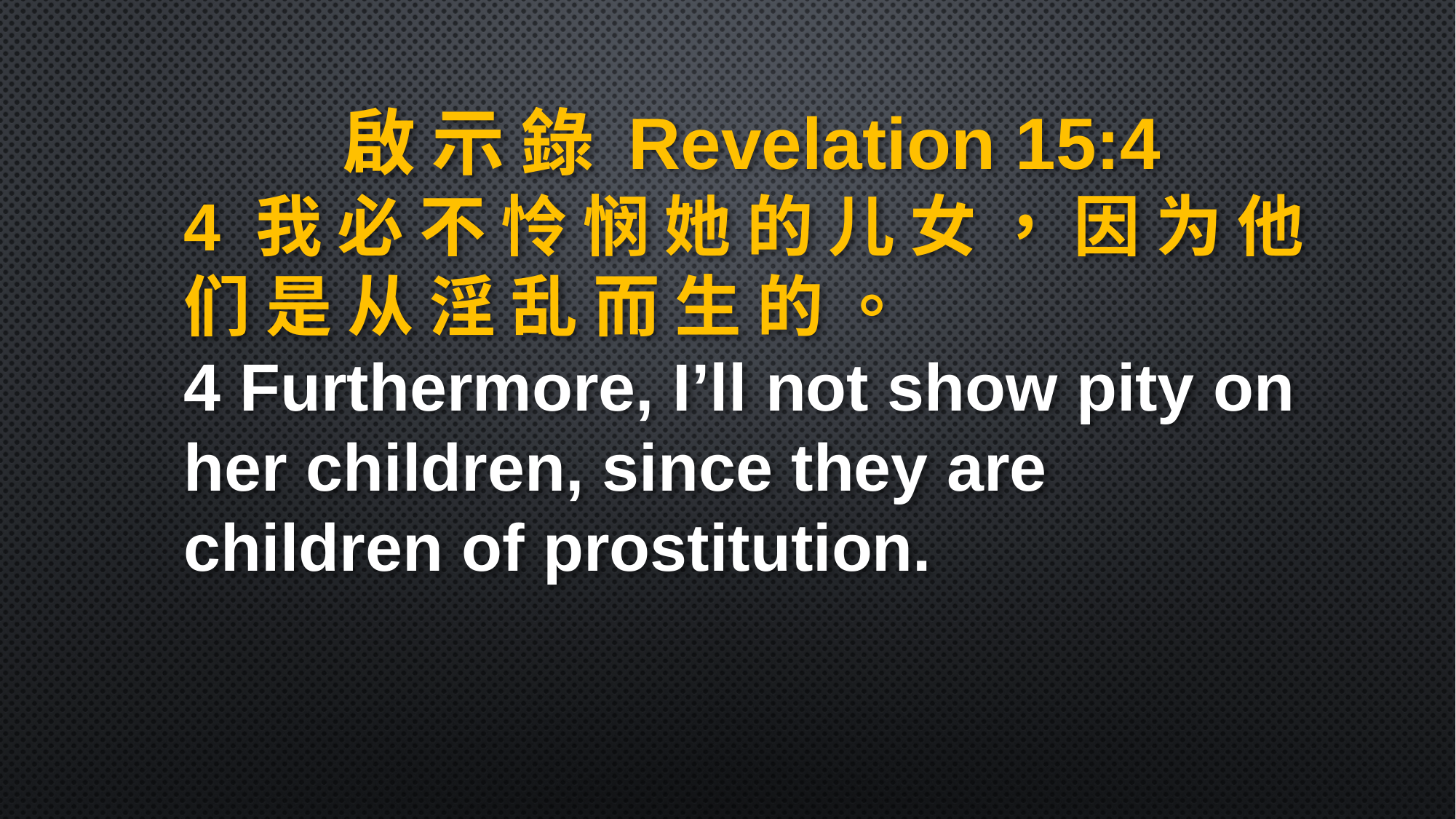

啟 示 錄 Revelation 15:4
4 我 必 不 怜 悯 她 的 儿 女 ， 因 为 他 们 是 从 淫 乱 而 生 的 。
4 Furthermore, I’ll not show pity on her children, since they are children of prostitution.